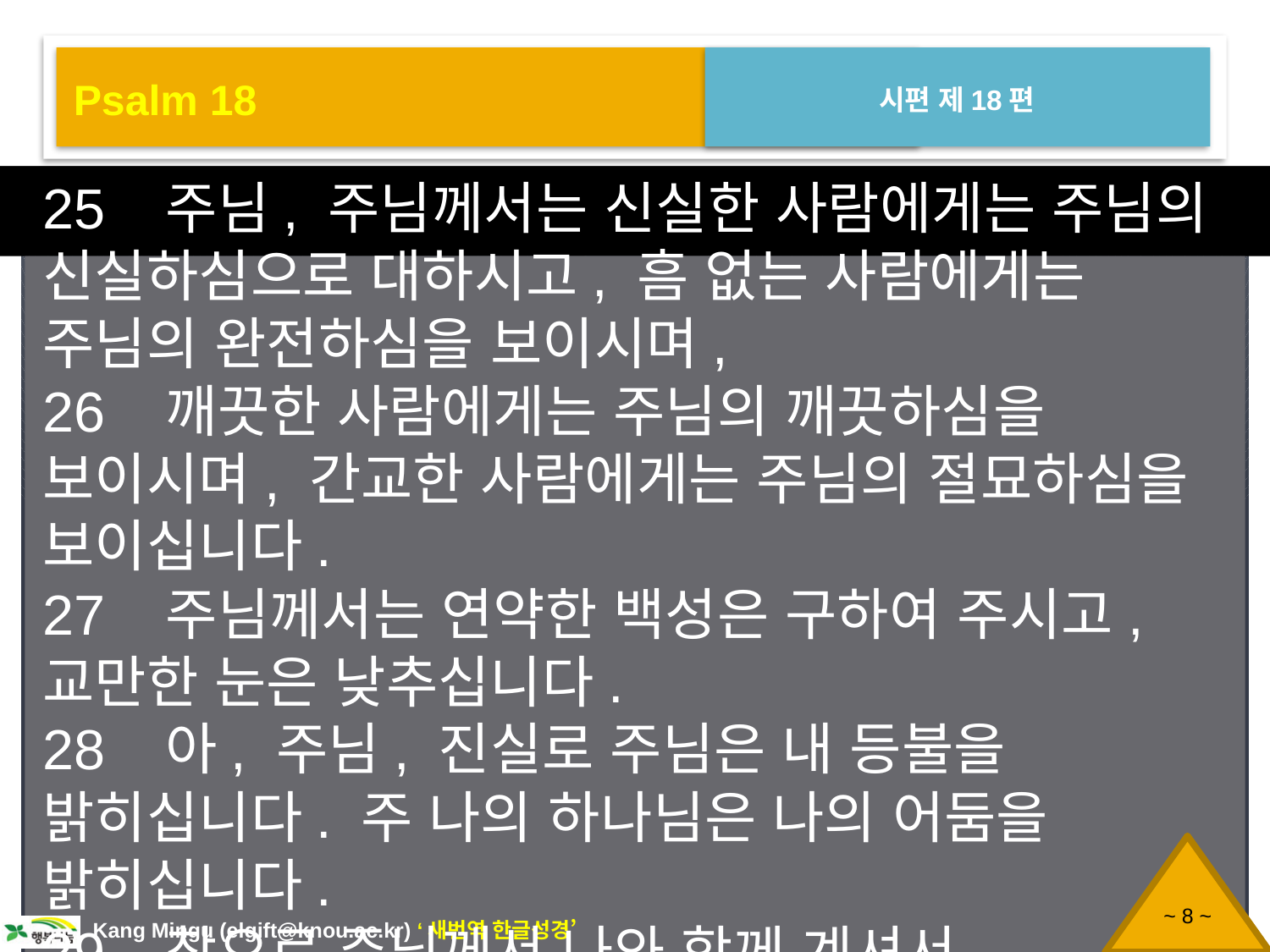

Psalm 18
시편 제18편
25   주님, 주님께서는 신실한 사람에게는 주님의 신실하심으로 대하시고, 흠 없는 사람에게는 주님의 완전하심을 보이시며,
26   깨끗한 사람에게는 주님의 깨끗하심을 보이시며, 간교한 사람에게는 주님의 절묘하심을 보이십니다.
27   주님께서는 연약한 백성은 구하여 주시고, 교만한 눈은 낮추십니다.
28   아, 주님, 진실로 주님은 내 등불을 밝히십니다. 주 나의 하나님은 나의 어둠을 밝히십니다.
29   참으로 주님께서 나와 함께 계셔서